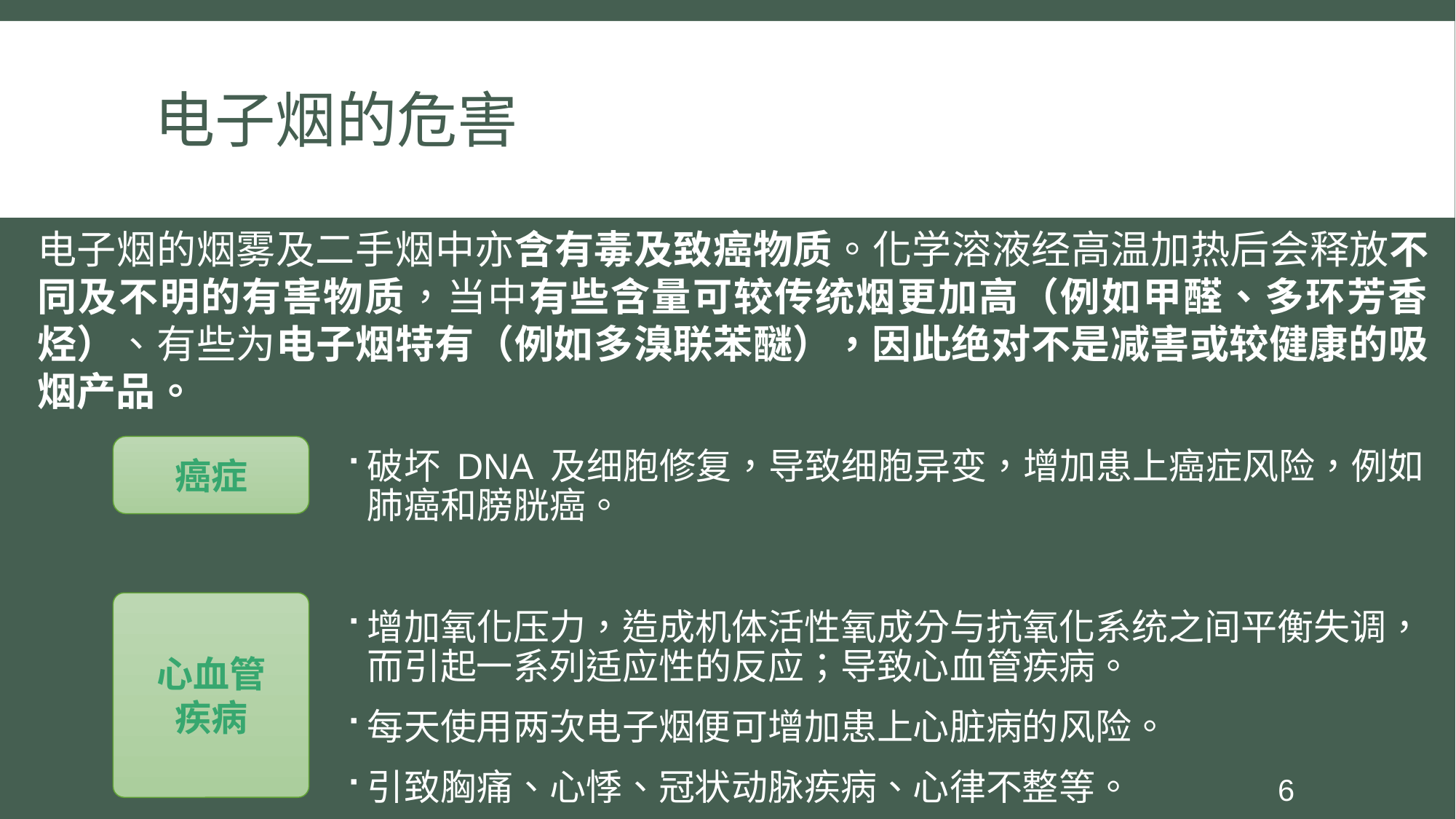

# 电子烟的危害
电子烟的烟雾及二手烟中亦含有毒及致癌物质。化学溶液经高温加热后会释放不同及不明的有害物质，当中有些含量可较传统烟更加高（例如甲醛、多环芳香烃）、有些为电子烟特有（例如多溴联苯醚），因此绝对不是减害或较健康的吸烟产品。

破坏 DNA 及细胞修复，导致细胞异变，增加患上癌症风险，例如肺癌和膀胱癌。

增加氧化压力，造成机体活性氧成分与抗氧化系统之间平衡失调，而引起一系列适应性的反应；导致心血管疾病。
每天使用两次电子烟便可增加患上心脏病的风险。
引致胸痛、心悸、冠状动脉疾病、心律不整等。
癌症
心血管
疾病
6